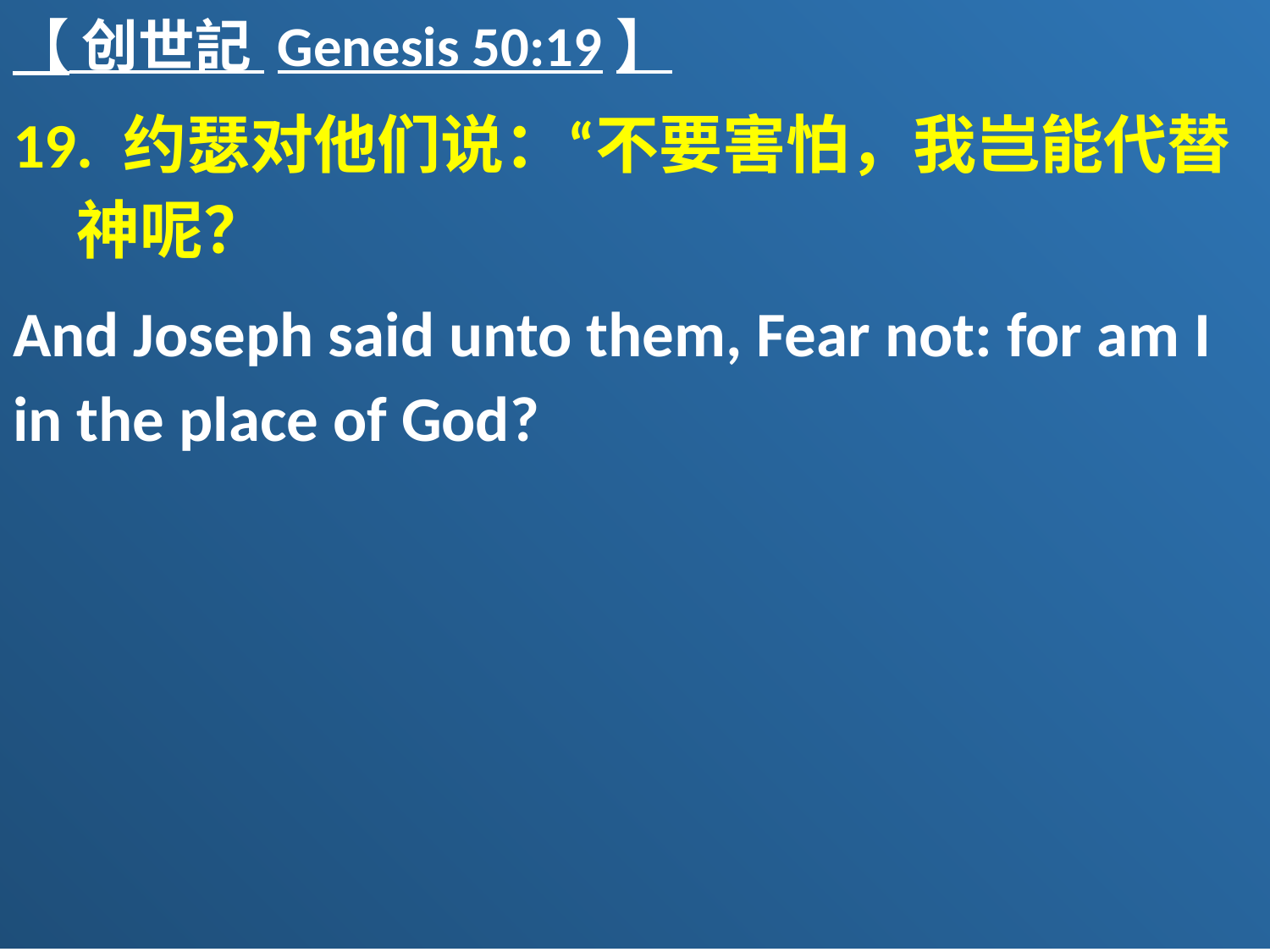

【 创世記 Genesis 50:19】
19. 约瑟对他们说：“不要害怕，我岂能代替　神呢？
And Joseph said unto them, Fear not: for am I in the place of God?